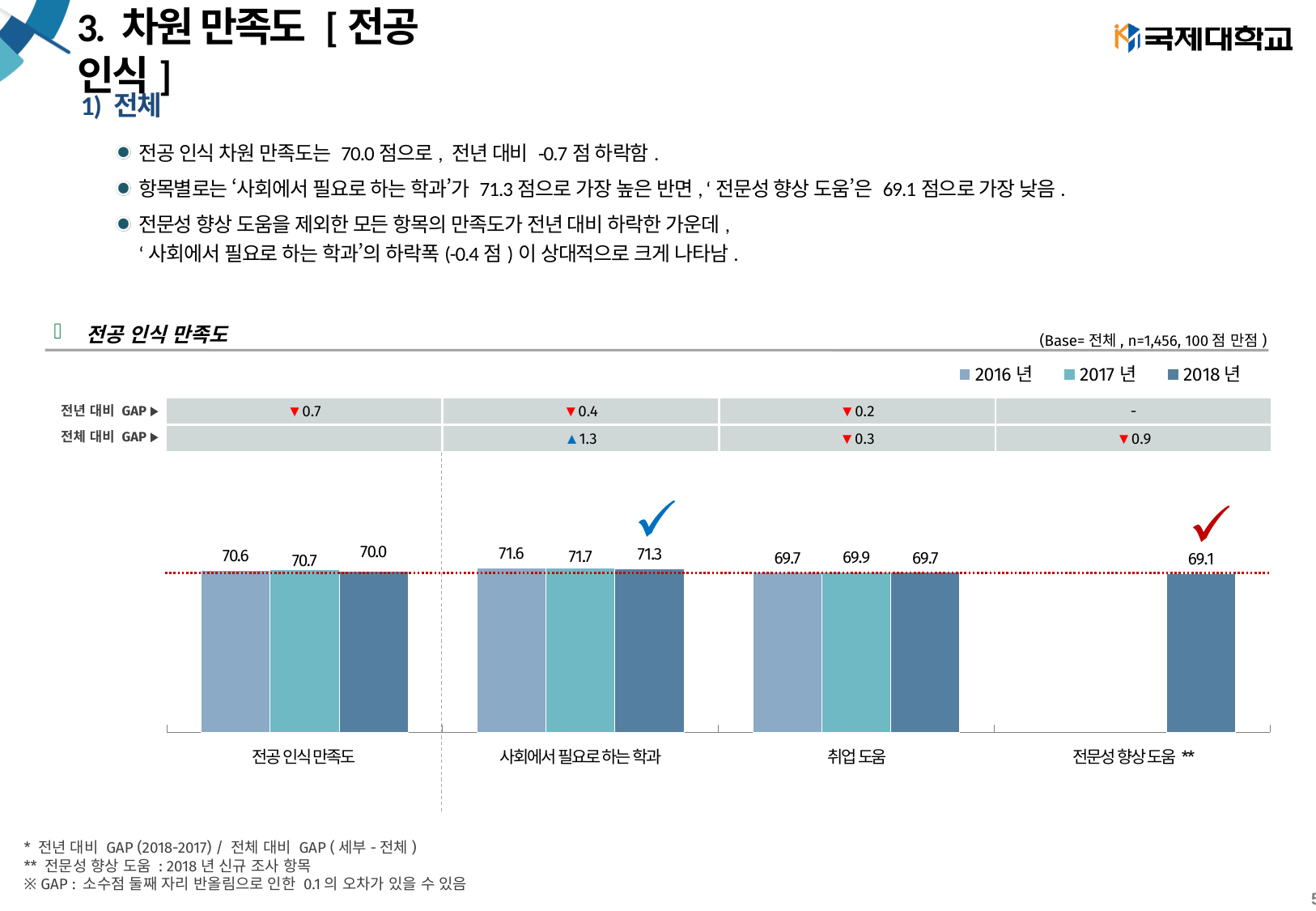

# 3. 차원 만족도 [전공 인식]
1) 전체
전공 인식 차원 만족도는 70.0점으로, 전년 대비 -0.7점 하락함.
항목별로는 ‘사회에서 필요로 하는 학과’가 71.3점으로 가장 높은 반면, ‘전문성 향상 도움’은 69.1점으로 가장 낮음.
전문성 향상 도움을 제외한 모든 항목의 만족도가 전년 대비 하락한 가운데,
‘사회에서 필요로 하는 학과’의 하락폭(-0.4점)이 상대적으로 크게 나타남.
전공 인식 만족도
(Base=전체, n=1,456, 100점 만점)

### Chart

| Category | 2016년 | 2017년 | 2018년 |
|---|---|---|---|
| ● 전공 인식 만족도 | 70.64676472184524 | 70.73798899755487 | 70.03981928179665 |
| 사회에서 필요로 하는 학과 | 71.64178968792396 | 71.67011002444974 | 71.30714449815999 |
| 취업 도움 | 69.65173975576654 | 69.85441176470573 | 69.72413793114495 |
| 전문성 향상 도움 | None | None | 69.10512997469297 |
| ▼0.7 | ▼0.4 | ▼0.2 | - |
| --- | --- | --- | --- |
|  | ▲1.3 | ▼0.3 | ▼0.9 |
전년 대비 GAP ▶
전체 대비 GAP ▶

| 전공 인식 만족도 | 사회에서 필요로 하는 학과 | 취업 도움 | 전문성 향상 도움\*\* |
| --- | --- | --- | --- |
* 전년 대비 GAP (2018-2017) / 전체 대비 GAP (세부-전체)
** 전문성 향상 도움 : 2018년 신규 조사 항목
※ GAP : 소수점 둘째 자리 반올림으로 인한 0.1의 오차가 있을 수 있음